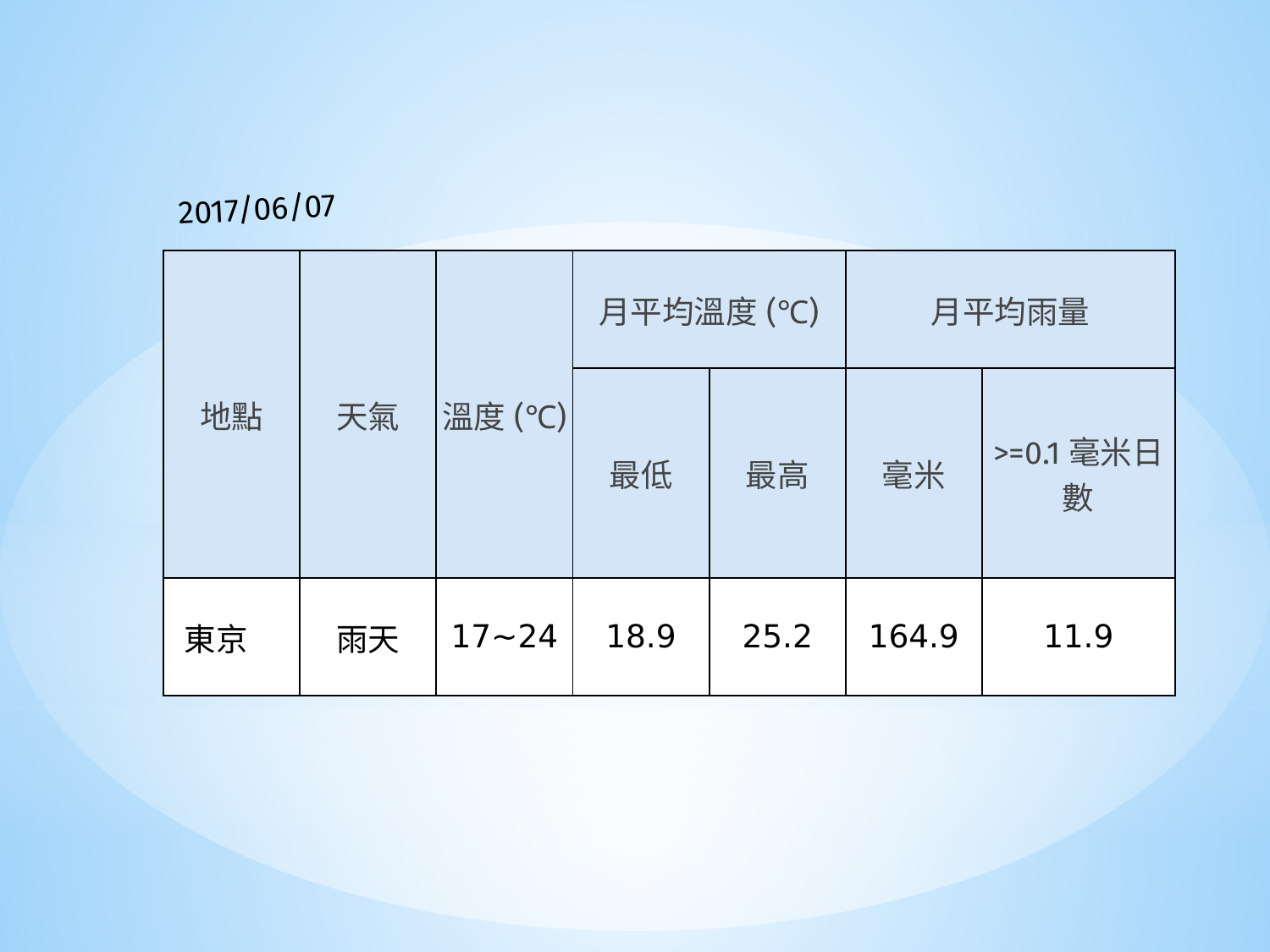

2017/06/07
| 地點 | 天氣 | 溫度(℃) | 月平均溫度(℃) |  | 月平均雨量 |  |
| --- | --- | --- | --- | --- | --- | --- |
|  |  |  | 最低 | 最高 | 毫米 | >=0.1毫米日數 |
| 東京 | 雨天 | 17~24 | 18.9 | 25.2 | 164.9 | 11.9 |